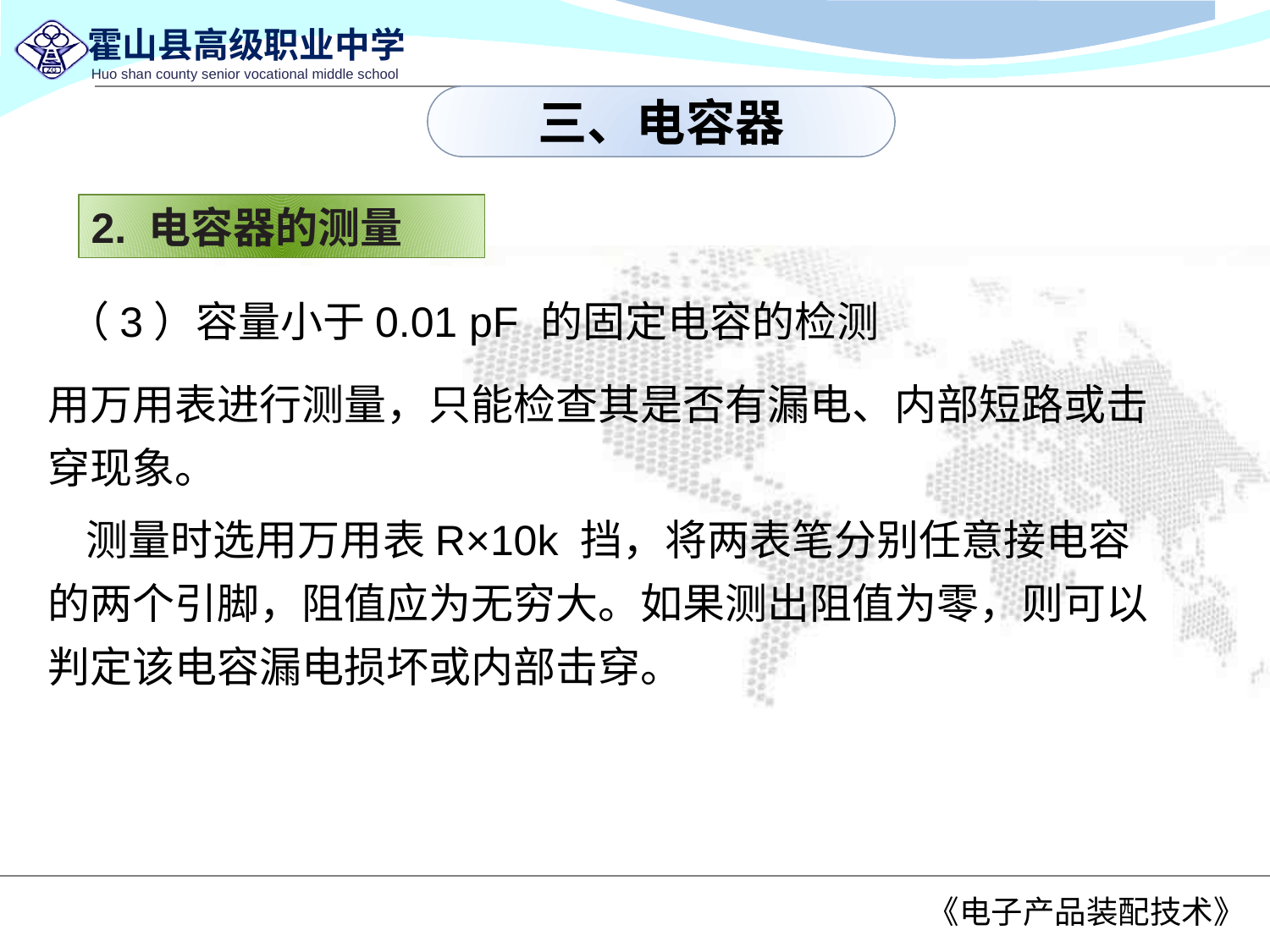

三、电容器
2. 电容器的测量
 （3）容量小于0.01 pF 的固定电容的检测
用万用表进行测量，只能检查其是否有漏电、内部短路或击穿现象。
   测量时选用万用表R×10k 挡，将两表笔分别任意接电容的两个引脚，阻值应为无穷大。如果测出阻值为零，则可以判定该电容漏电损坏或内部击穿。